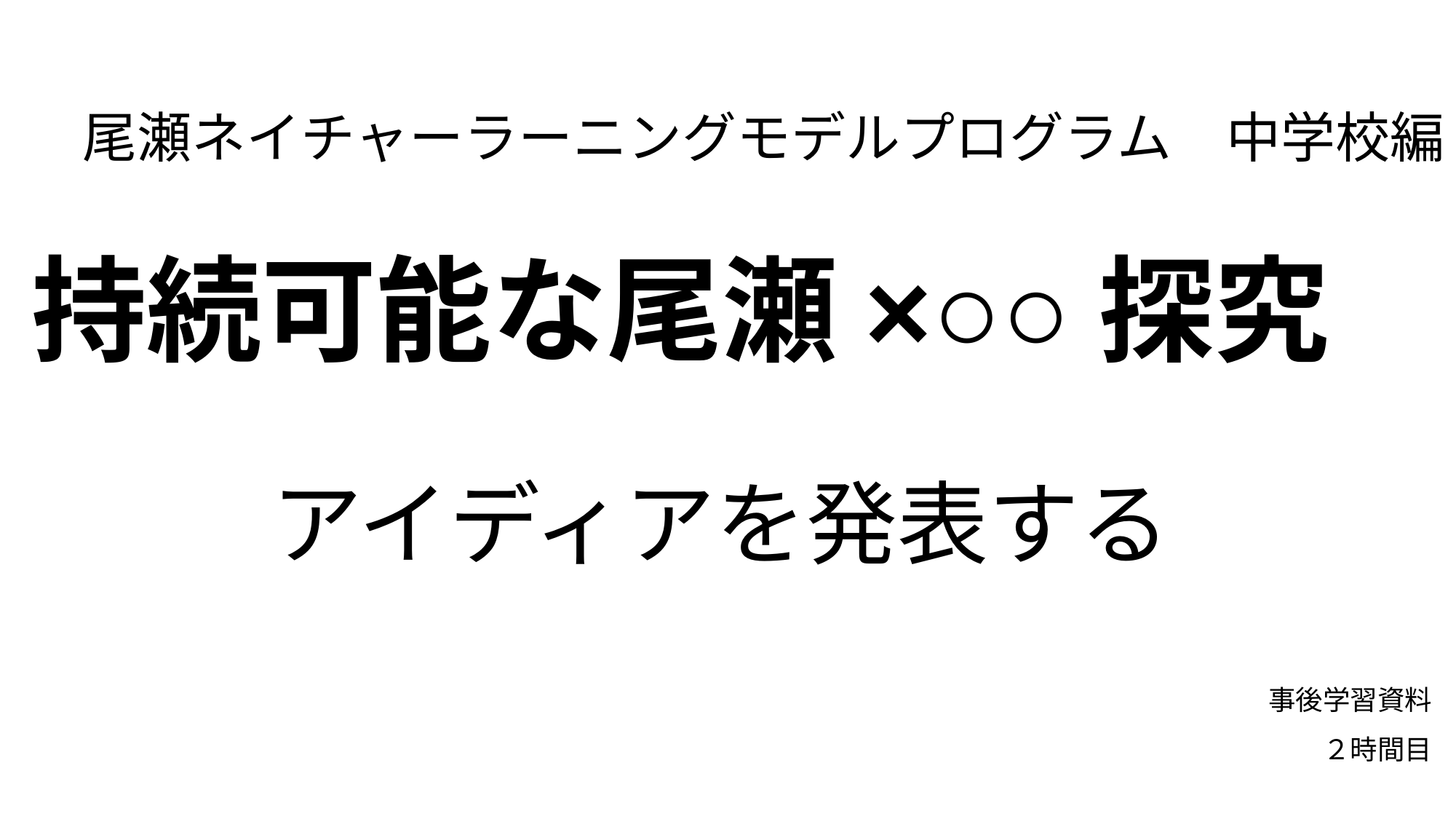

# 尾瀬ネイチャーラーニングモデルプログラム　中学校編 持続可能な尾瀬×○○探究
アイディアを発表する
事後学習資料
２時間目